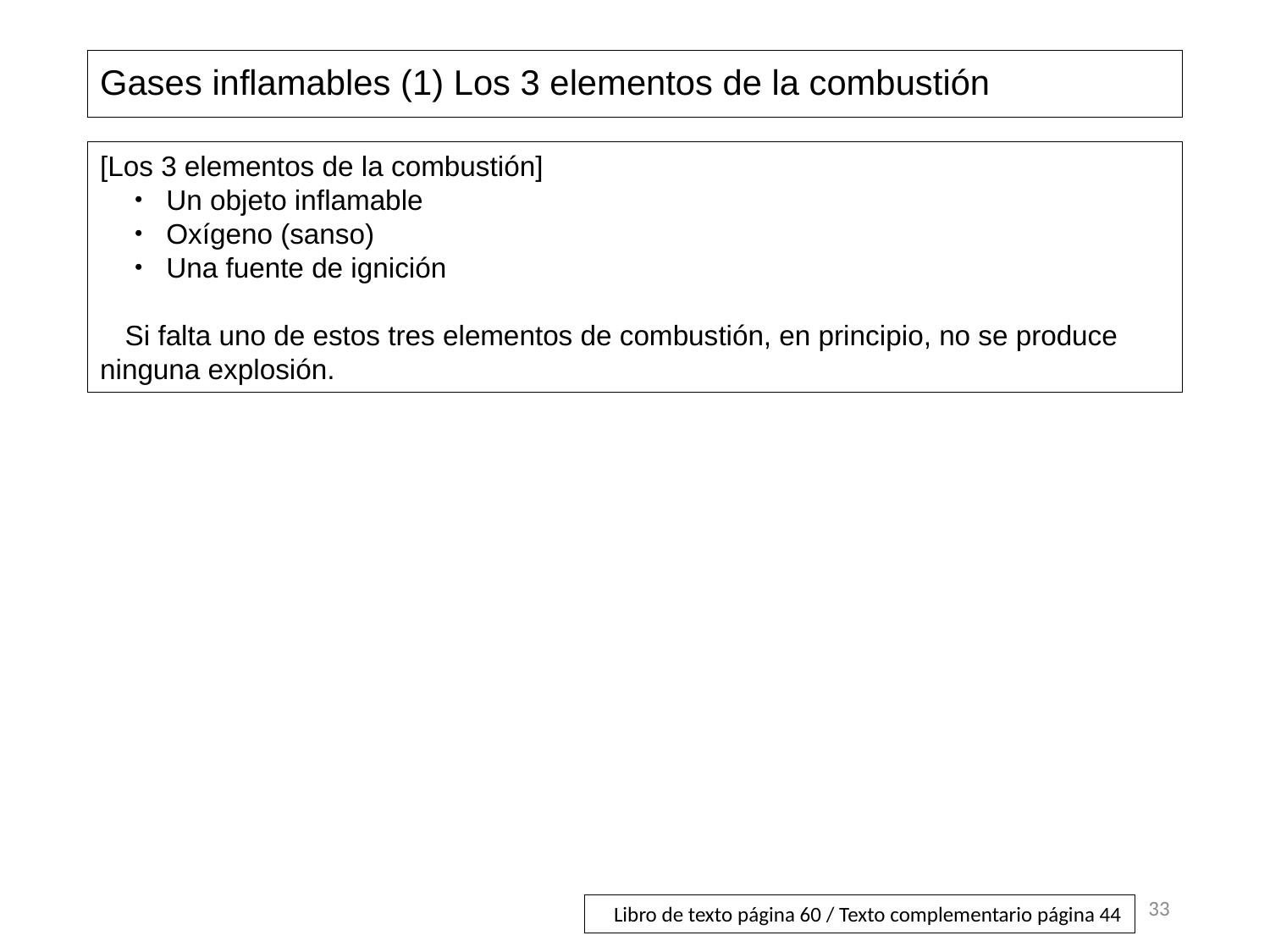

# Gases inflamables (1) Los 3 elementos de la combustión
[Los 3 elementos de la combustión]
・ Un objeto inflamable
・ Oxígeno (sanso)
・ Una fuente de ignición

Si falta uno de estos tres elementos de combustión, en principio, no se produce ninguna explosión.
33
Libro de texto página 60 / Texto complementario página 44